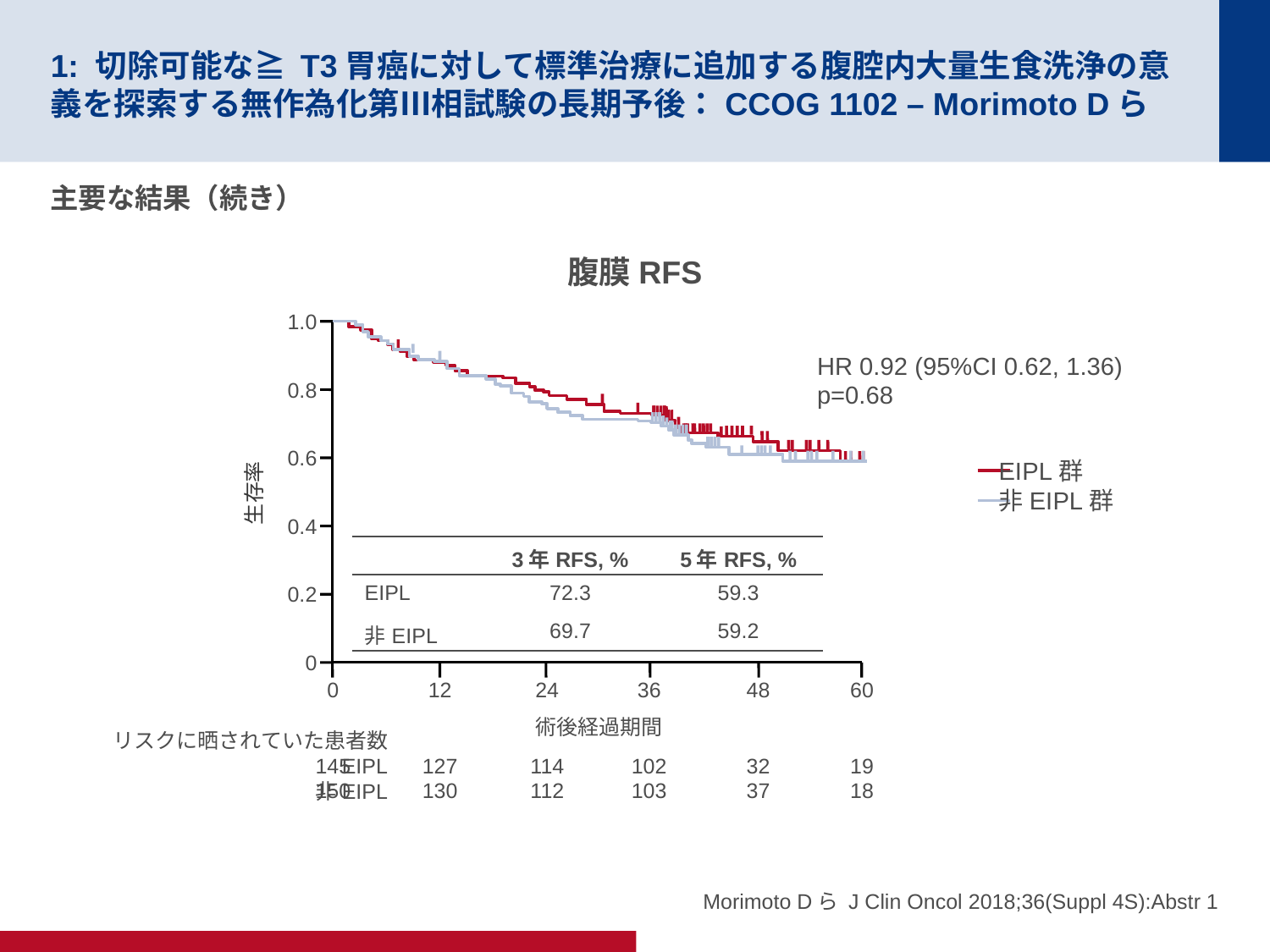

# 1: 切除可能な≧ T3胃癌に対して標準治療に追加する腹腔内大量生食洗浄の意義を探索する無作為化第Ⅲ相試験の長期予後：CCOG 1102 – Morimoto Dら
主要な結果（続き）

腹膜RFS
1.0

HR 0.92 (95%CI 0.62, 1.36)
p=0.68
0.8
0.6
EIPL群
非EIPL群
生存率
0.4
|  | 3年RFS, % | 5年RFS, % |
| --- | --- | --- |
| EIPL | 72.3 | 59.3 |
| 非EIPL | 69.7 | 59.2 |
0.2
0
0

145
150
12

127
130
24

114
112
36

102
103
48

32
37
60

19
18
術後経過期間
リスクに晒されていた患者数
EIPL
非EIPL
Morimoto Dら J Clin Oncol 2018;36(Suppl 4S):Abstr 1